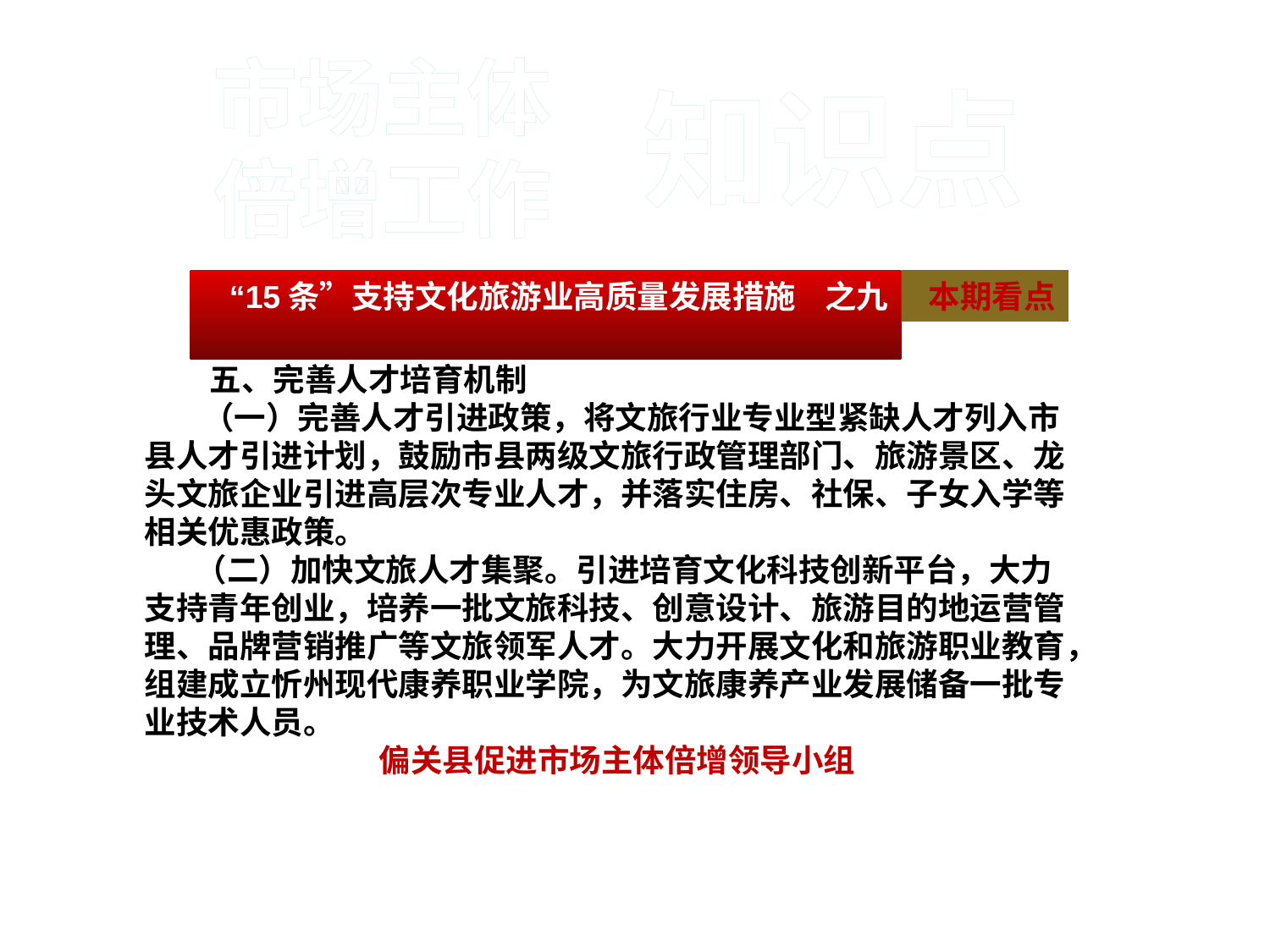

#

市场主体
倍增工作
知识点

        五、完善人才培育机制
       （一）完善人才引进政策，将文旅行业专业型紧缺人才列入市县人才引进计划，鼓励市县两级文旅行政管理部门、旅游景区、龙
头文旅企业引进高层次专业人才，并落实住房、社保、子女入学等相关优惠政策。
      （二）加快文旅人才集聚。引进培育文化科技创新平台，大力支持青年创业，培养一批文旅科技、创意设计、旅游目的地运营管理、品牌营销推广等文旅领军人才。大力开展文化和旅游职业教育，组建成立忻州现代康养职业学院，为文旅康养产业发展储备一批专业技术人员。
 偏关县促进市场主体倍增领导小组
   “15条”支持文化旅游业高质量发展措施    之九
 本期看点